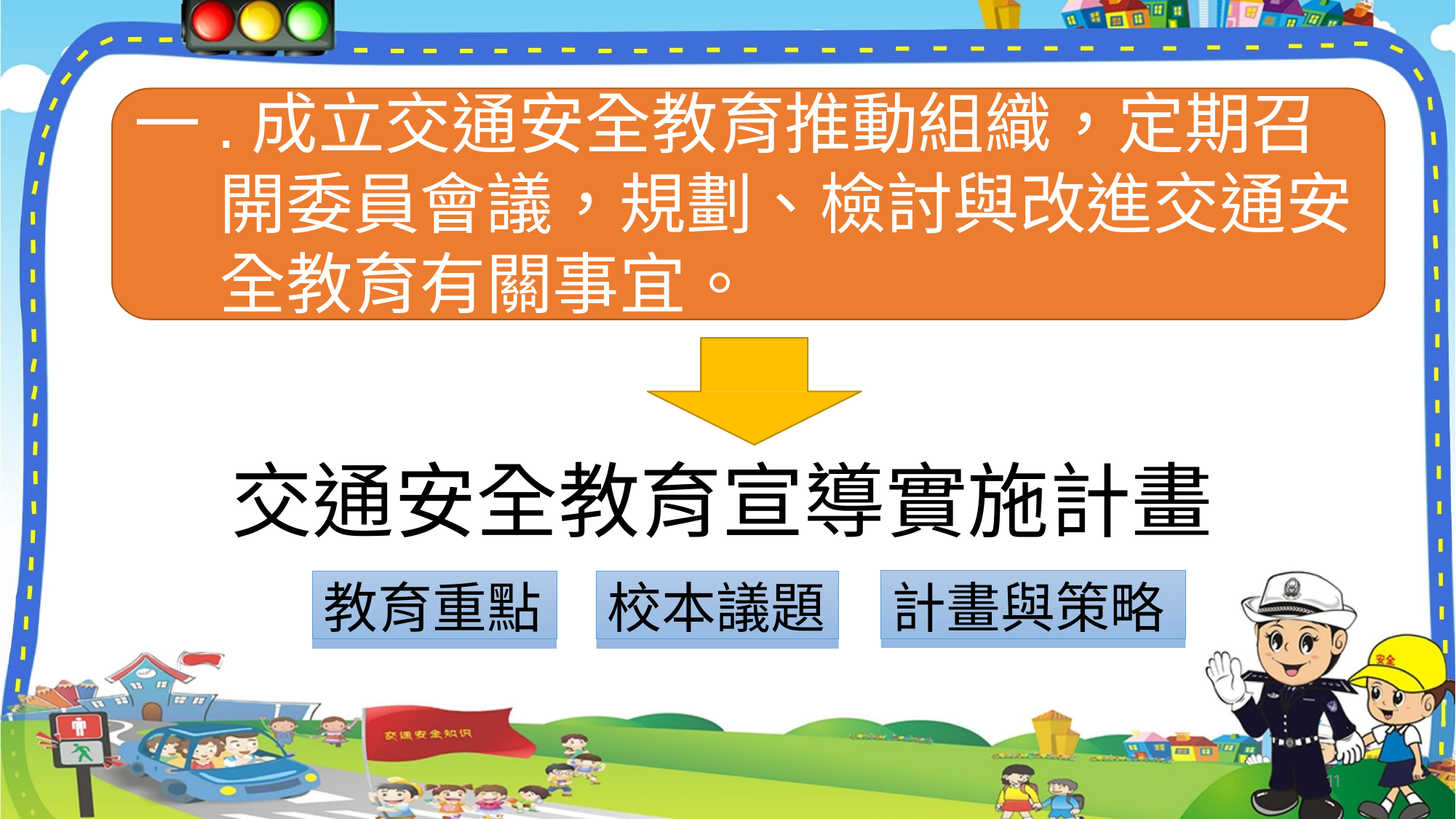

# 一.成立交通安全教育推動組織，定期召 開委員會議，規劃、檢討與改進交通安 全教育有關事宜。

交通安全教育宣導實施計畫

計畫與策略

教育重點

校本議題
11